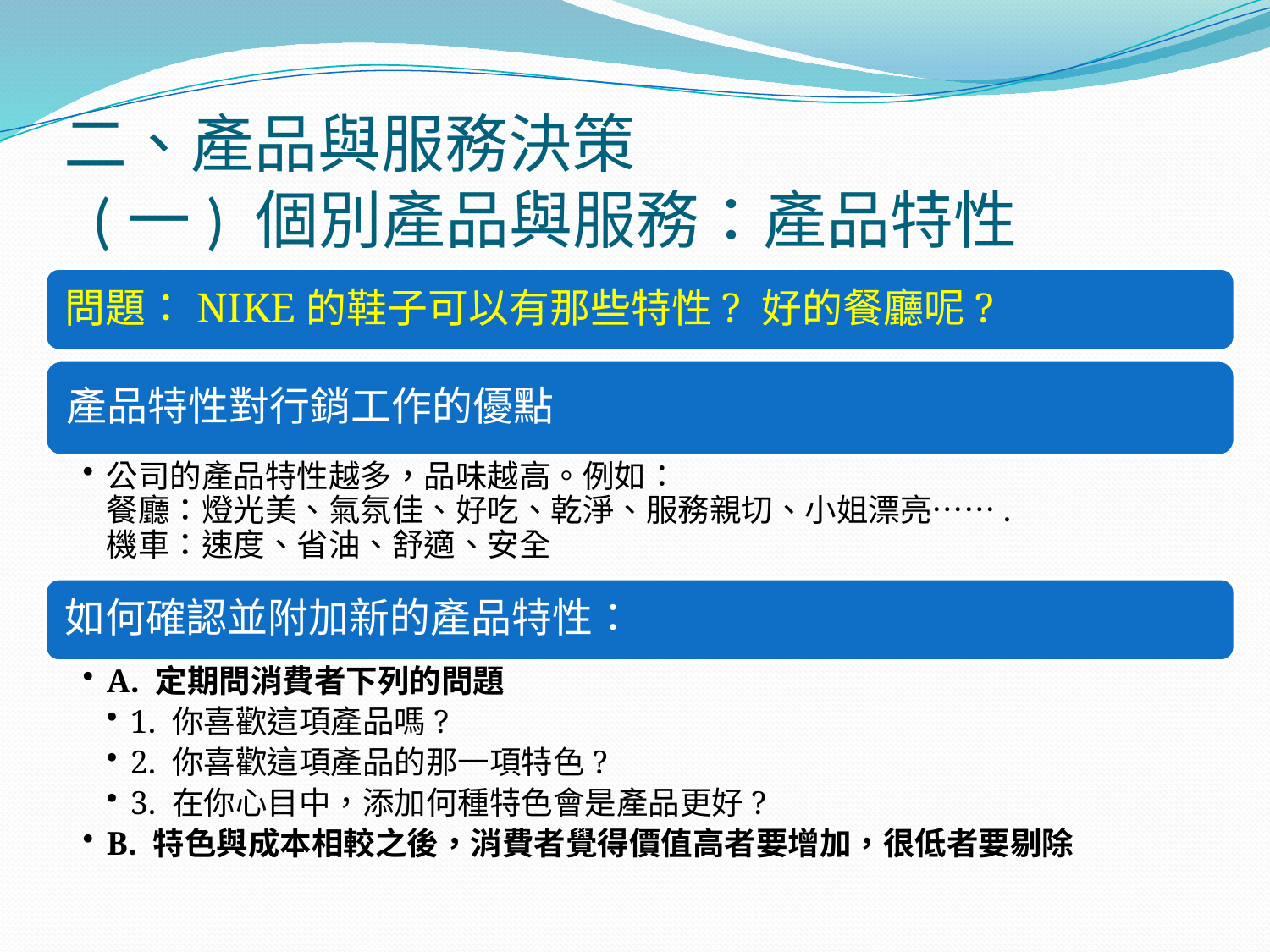

# 二、產品與服務決策 (一) 個別產品與服務：產品特性
問題：NIKE的鞋子可以有那些特性? 好的餐廳呢?
產品特性對行銷工作的優點
公司的產品特性越多，品味越高。例如：
餐廳：燈光美、氣氛佳、好吃、乾淨、服務親切、小姐漂亮…….
機車：速度、省油、舒適、安全
如何確認並附加新的產品特性：
A. 定期問消費者下列的問題
1. 你喜歡這項產品嗎?
2. 你喜歡這項產品的那一項特色?
3. 在你心目中，添加何種特色會是產品更好?
B. 特色與成本相較之後，消費者覺得價值高者要增加，很低者要剔除